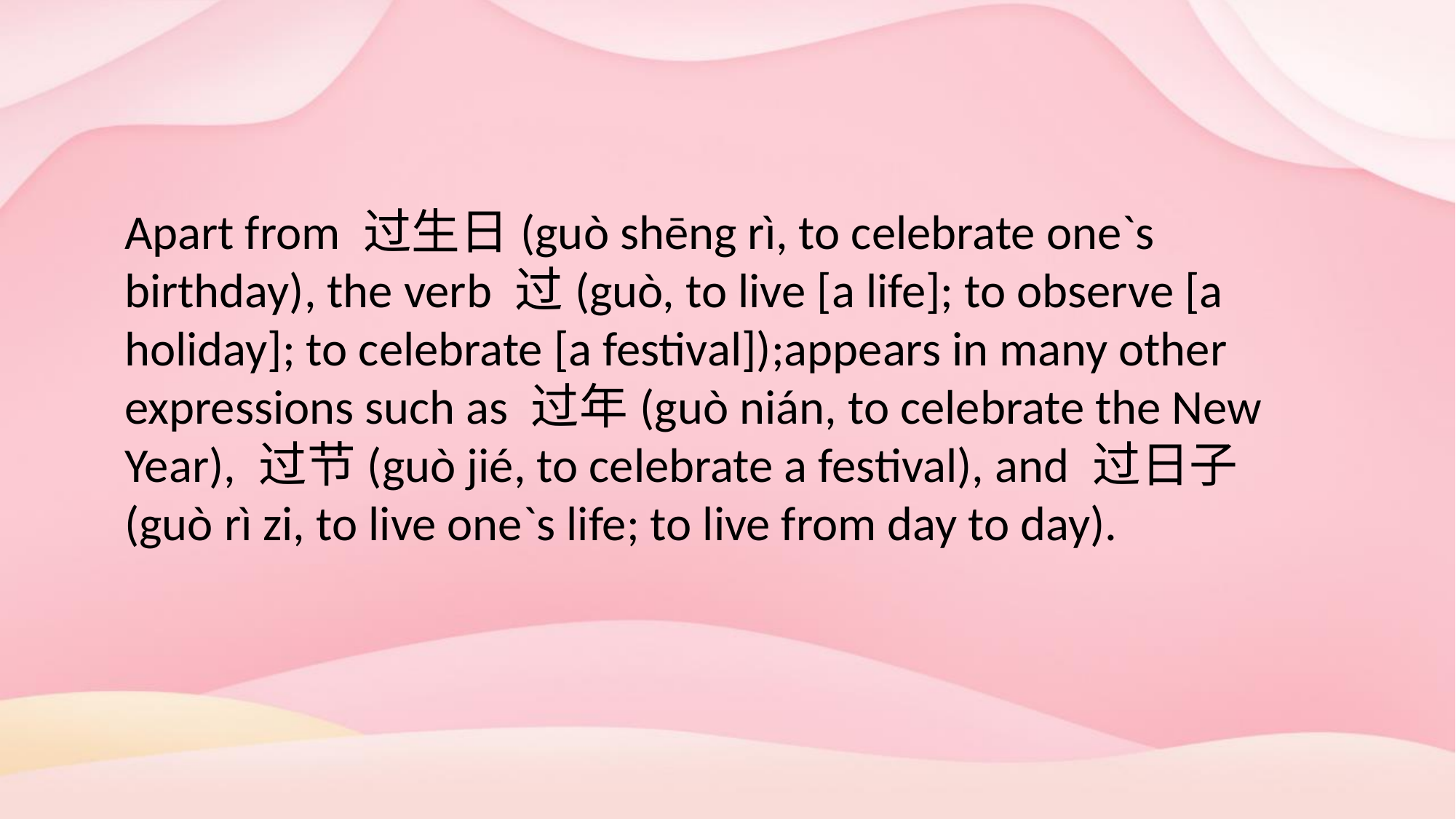

Apart from 过生日(guò shēng rì, to celebrate one`s birthday), the verb 过(guò, to live [a life]; to observe [a holiday]; to celebrate [a festival]);appears in many other expressions such as 过年(guò nián, to celebrate the New Year), 过节(guò jié, to celebrate a festival), and 过日子(guò rì zi, to live one`s life; to live from day to day).